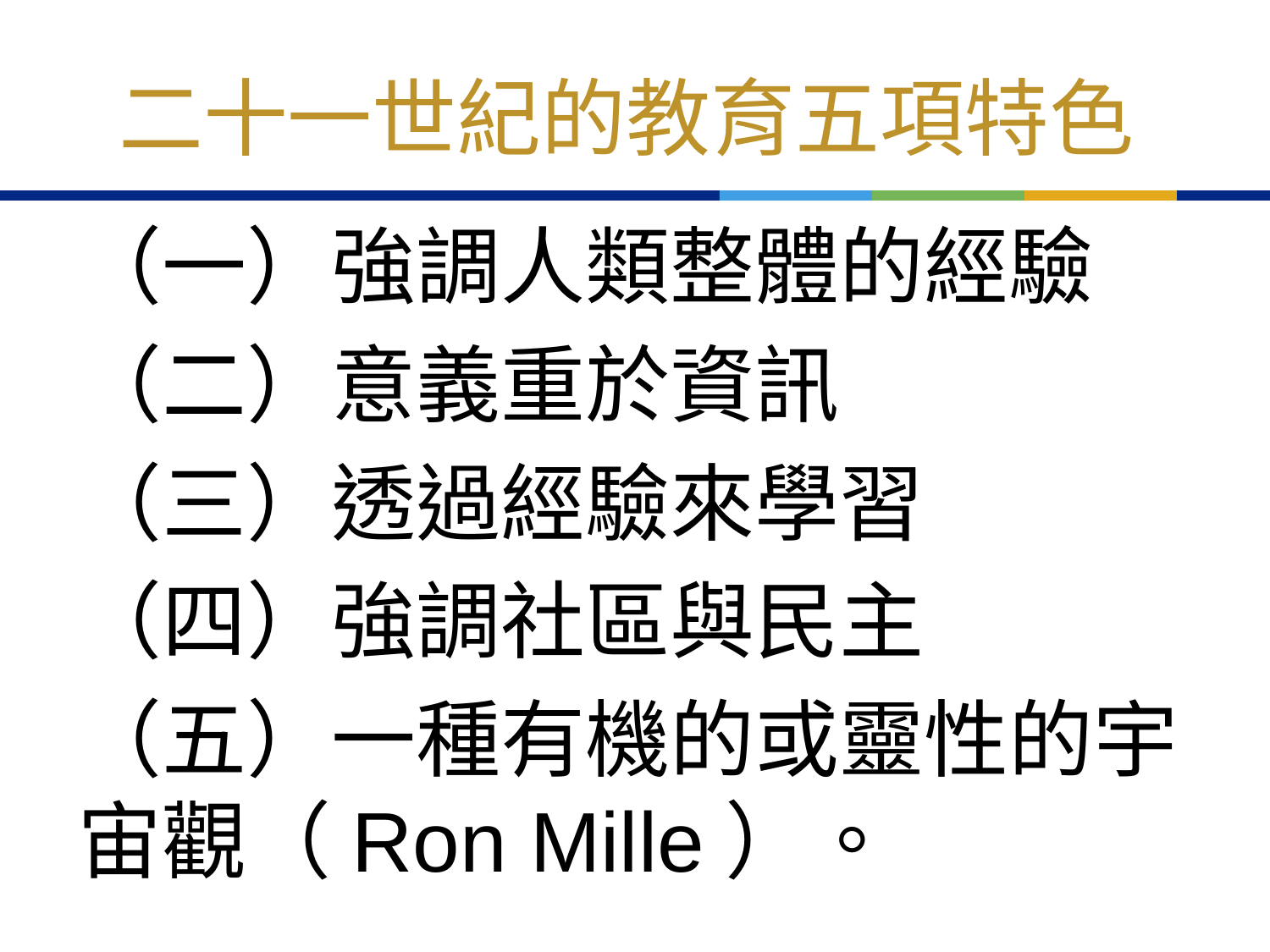

# 二十一世紀的教育五項特色
（一）強調人類整體的經驗
（二）意義重於資訊
（三）透過經驗來學習
（四）強調社區與民主
（五）一種有機的或靈性的宇宙觀（Ron Mille）。